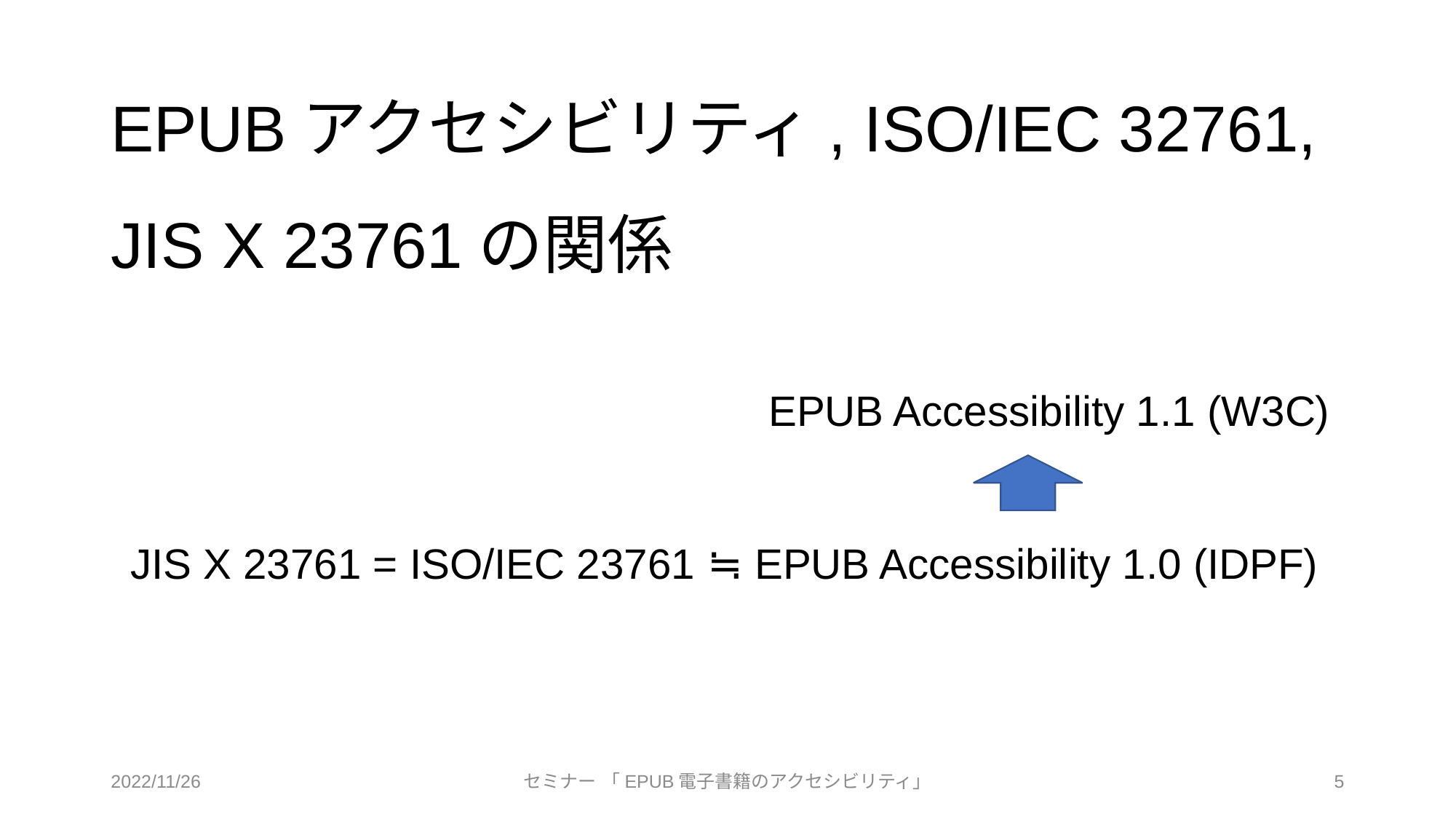

# EPUBアクセシビリティ, ISO/IEC 32761, JIS X 23761の関係
EPUB Accessibility 1.1 (W3C)

JIS X 23761 = ISO/IEC 23761 ≒ EPUB Accessibility 1.0 (IDPF)
2022/11/26
セミナー 「EPUB電子書籍のアクセシビリティ」
5